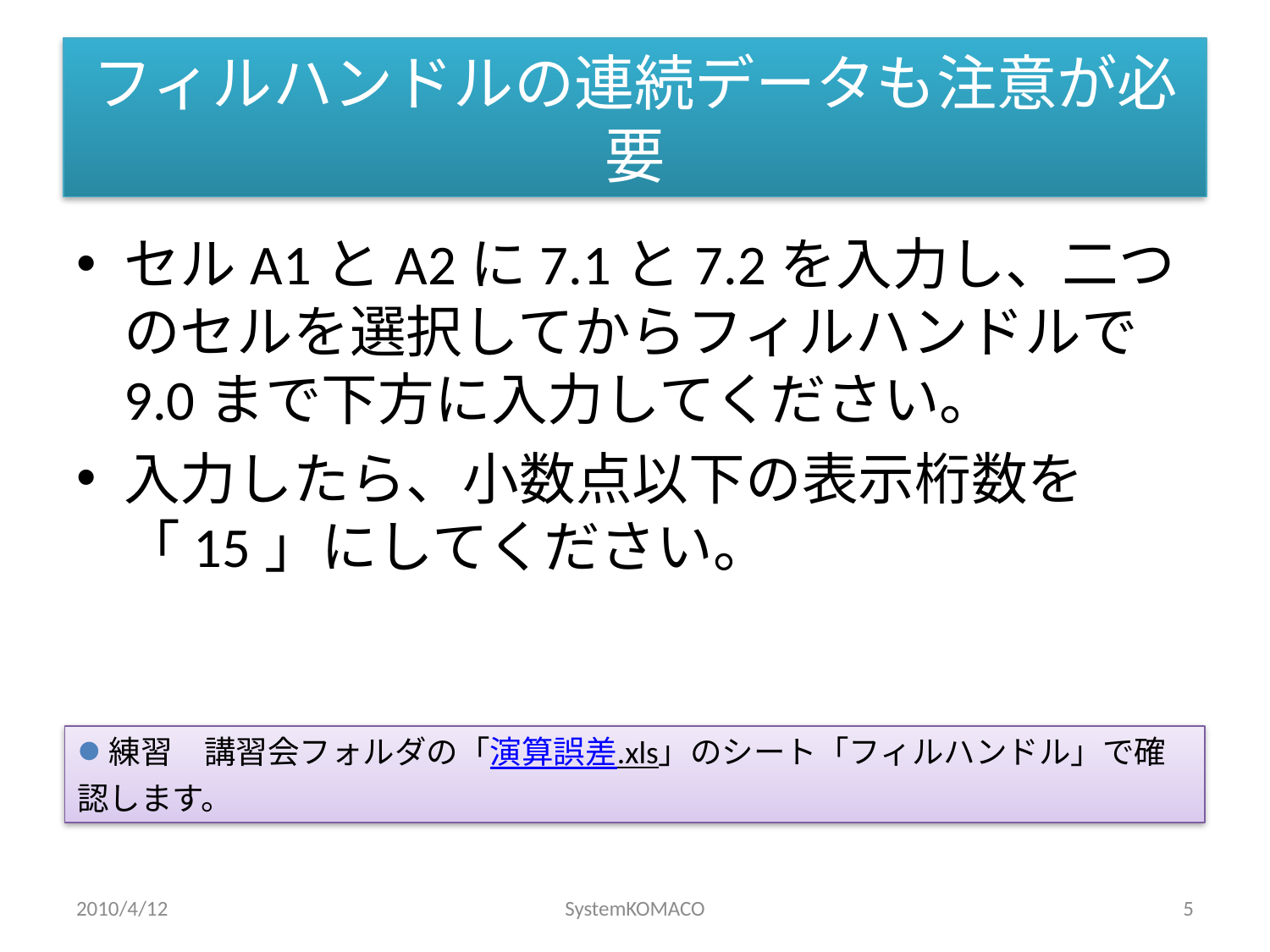

# フィルハンドルの連続データも注意が必要
セルA1とA2に7.1と7.2を入力し、二つのセルを選択してからフィルハンドルで9.0まで下方に入力してください。
入力したら、小数点以下の表示桁数を「15」にしてください。
練習　講習会フォルダの「演算誤差.xls」のシート「フィルハンドル」で確認します。
2010/4/12
SystemKOMACO
5